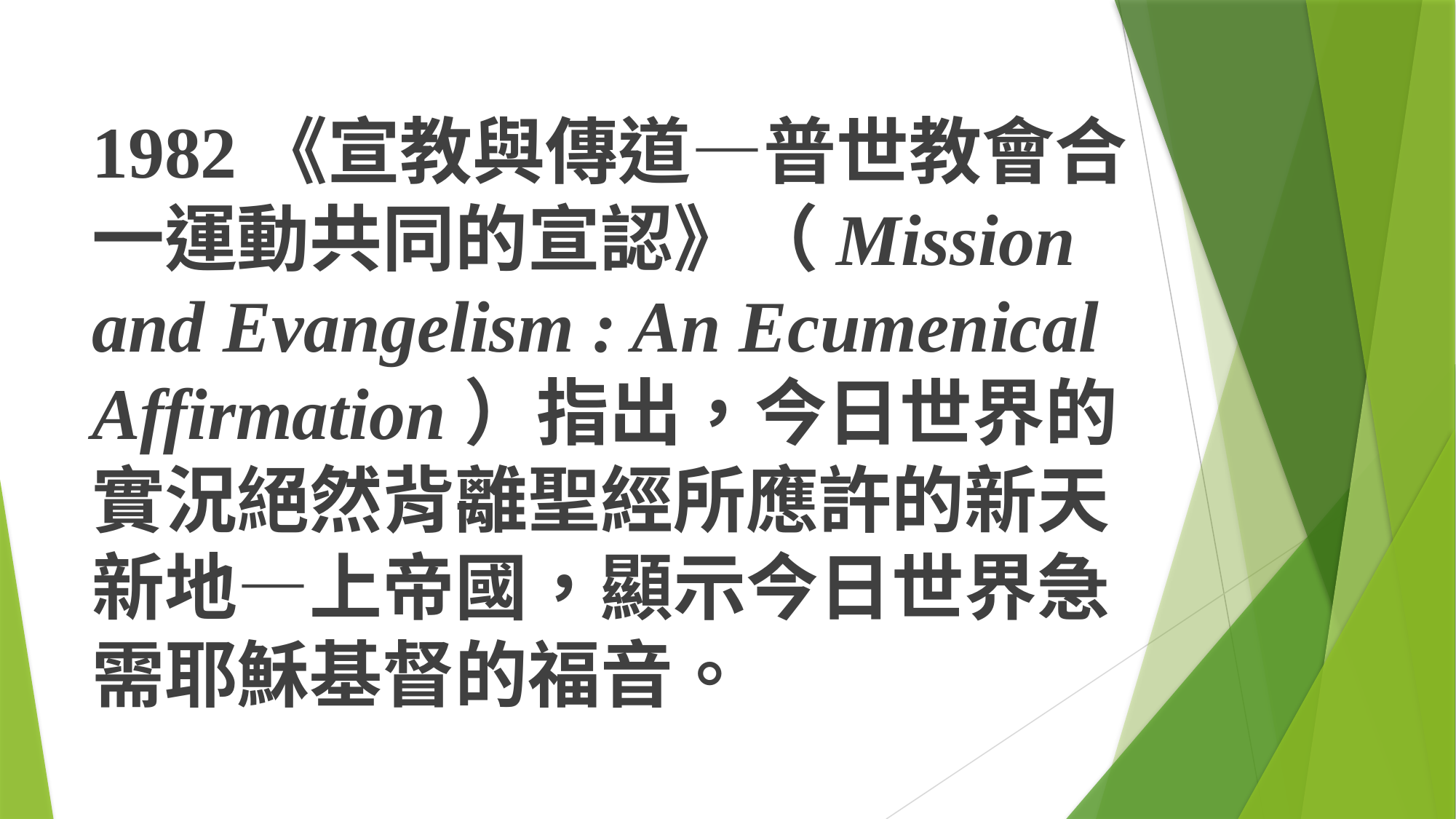

#
1982《宣教與傳道—普世教會合一運動共同的宣認》（Mission and Evangelism : An Ecumenical Affirmation）指出，今日世界的實況絕然背離聖經所應許的新天新地—上帝國，顯示今日世界急需耶穌基督的福音。